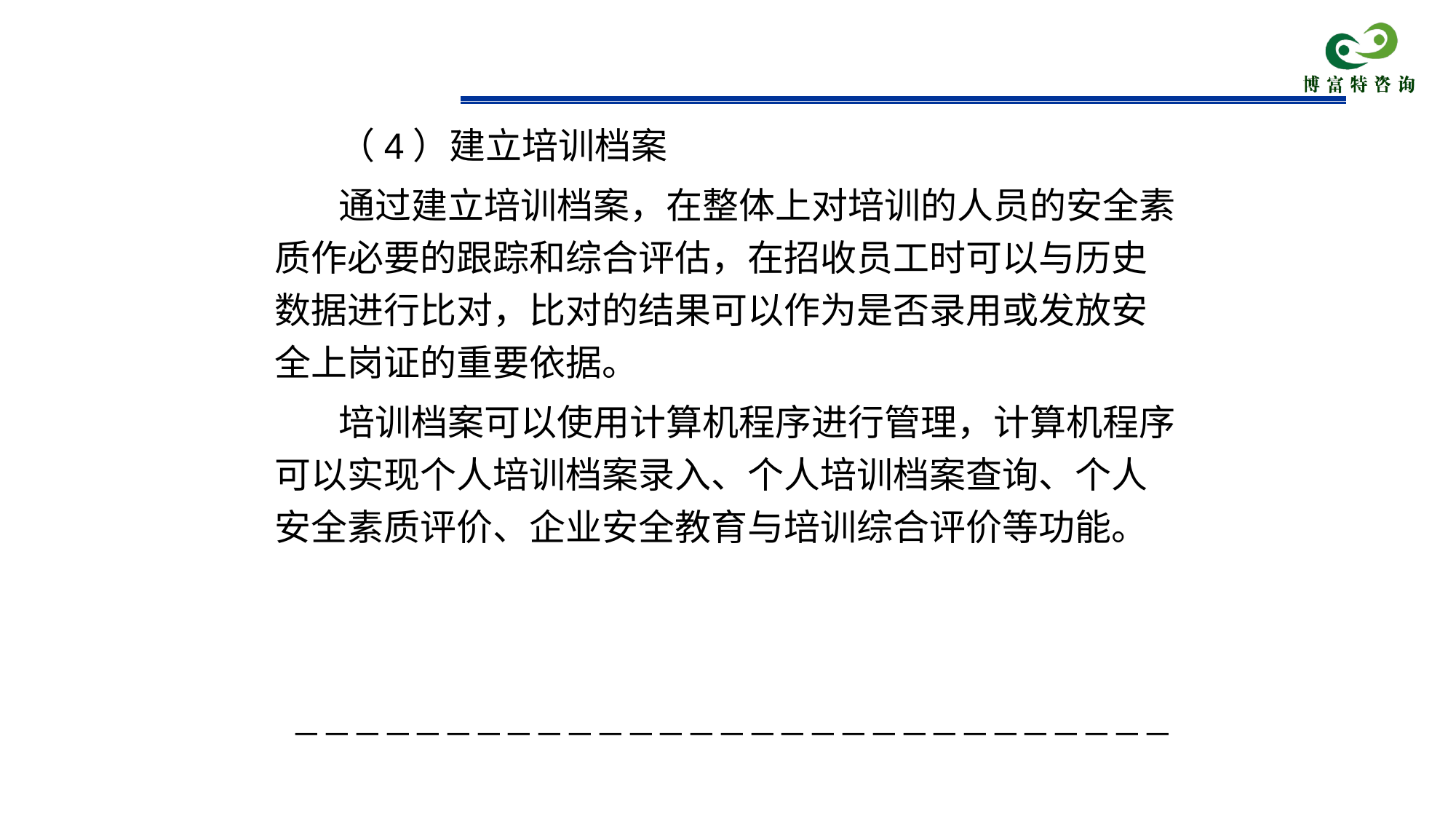

# （4）建立培训档案
通过建立培训档案，在整体上对培训的人员的安全素质作必要的跟踪和综合评估，在招收员工时可以与历史数据进行比对，比对的结果可以作为是否录用或发放安全上岗证的重要依据。
培训档案可以使用计算机程序进行管理，计算机程序可以实现个人培训档案录入、个人培训档案查询、个人安全素质评价、企业安全教育与培训综合评价等功能。
－－－－－－－－－－－－－－－－－－－－－－－－－－－－－